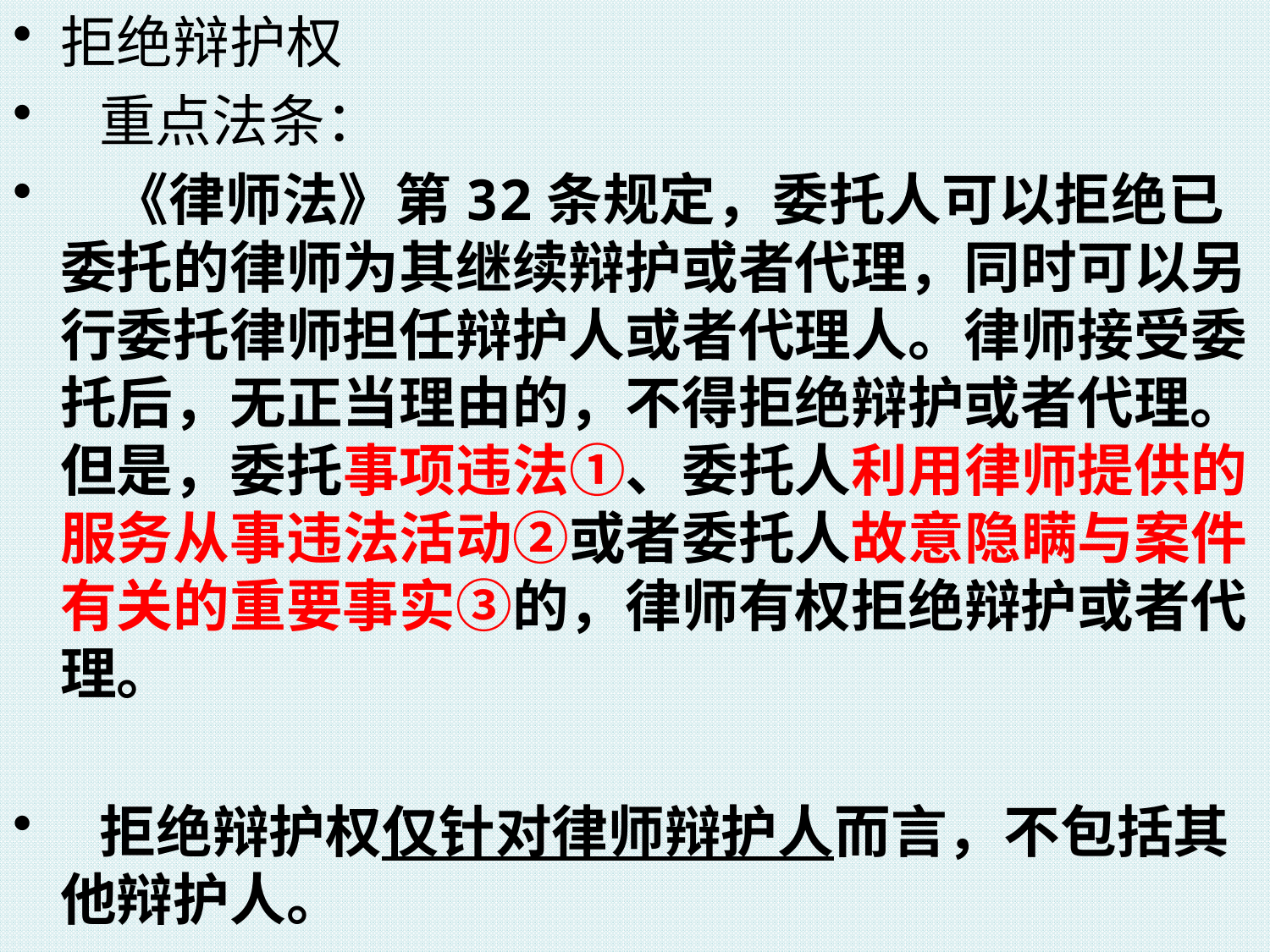

拒绝辩护权
  重点法条：
   《律师法》第32条规定，委托人可以拒绝已委托的律师为其继续辩护或者代理，同时可以另行委托律师担任辩护人或者代理人。律师接受委托后，无正当理由的，不得拒绝辩护或者代理。但是，委托事项违法①、委托人利用律师提供的服务从事违法活动②或者委托人故意隐瞒与案件有关的重要事实③的，律师有权拒绝辩护或者代理。

  拒绝辩护权仅针对律师辩护人而言，不包括其他辩护人。